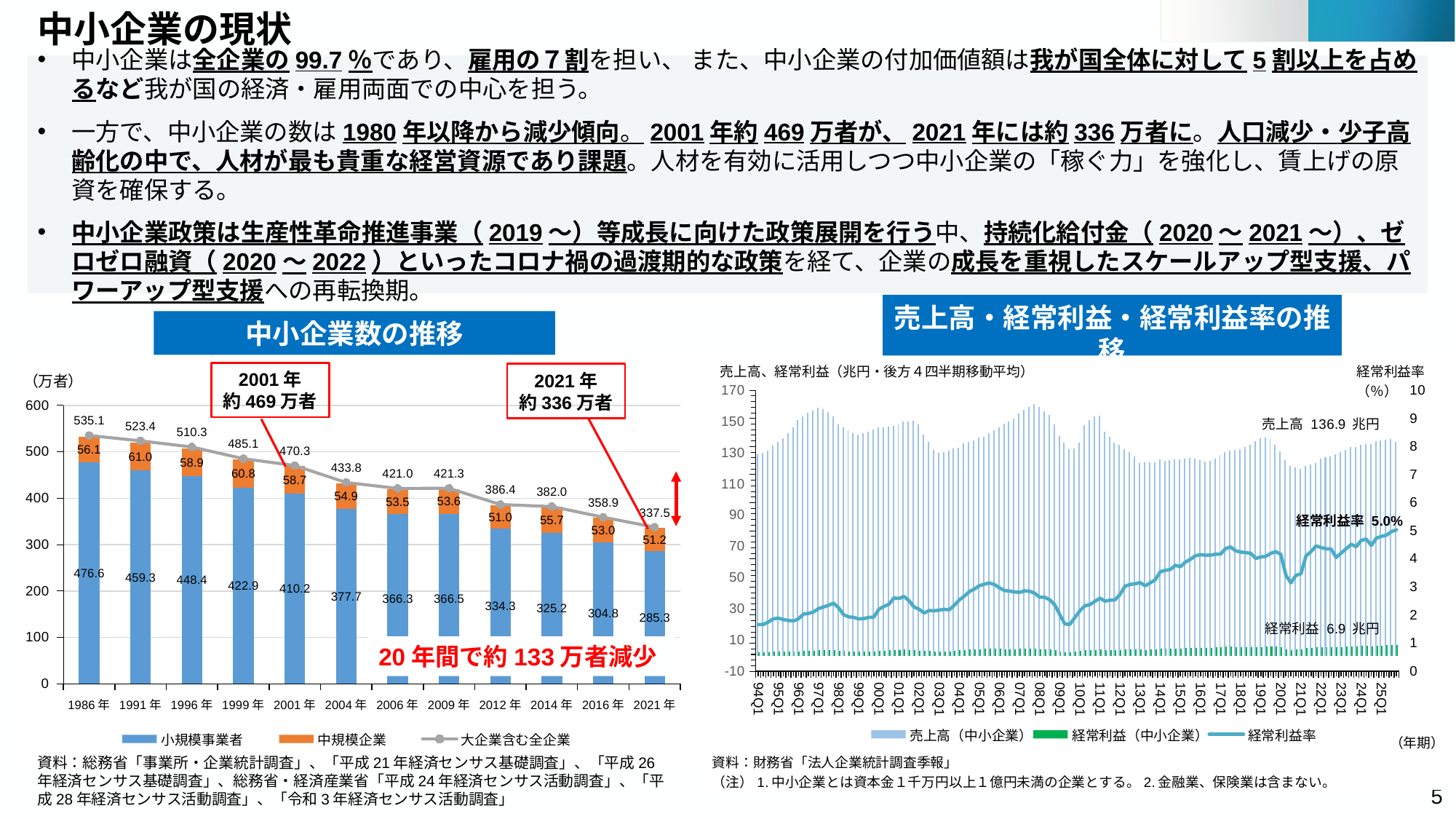

# 中小企業の現状
中小企業は全企業の99.7％であり、雇用の７割を担い、 また、中小企業の付加価値額は我が国全体に対して5割以上を占めるなど我が国の経済・雇用両面での中心を担う。
一方で、中小企業の数は1980年以降から減少傾向。2001年約469万者が、2021年には約336万者に。人口減少・少子高齢化の中で、人材が最も貴重な経営資源であり課題。人材を有効に活用しつつ中小企業の「稼ぐ力」を強化し、賃上げの原資を確保する。
中小企業政策は生産性革命推進事業（2019～）等成長に向けた政策展開を行う中、持続化給付金（2020～2021～）、ゼロゼロ融資（2020～2022）といったコロナ禍の過渡期的な政策を経て、企業の成長を重視したスケールアップ型支援、パワーアップ型支援への再転換期。
中小企業数の推移
売上高・経常利益・経常利益率の推移

### Chart

| Category | 小規模事業者 | 中規模企業 | 大企業含む全企業 |
|---|---|---|---|
| 1986年 | 476.5844 | 56.1284 | 535.1247 |
| 1991年 | 459.3388 | 61.0201 | 523.4109 |
| 1996年 | 448.3576 | 58.9346 | 510.2642 |
| 1999年 | 422.8781 | 60.7983 | 485.1104 |
| 2001年 | 410.2169 | 58.7439 | 470.3039 |
| 2004年 | 377.6863 | 54.8927 | 433.8135 |
| 2006年 | 366.3069 | 53.465 | 421.007 |
| 2009年 | 366.5361 | 53.5903 | 421.319 |
| 2012年 | 334.2814 | 51.012 | 386.353 |
| 2014年 | 325.2254 | 55.6974 | 382.0338 |
| 2016年 | 304.839 | 52.9786 | 358.9333 |
| 2021年 | 285.3356 | 51.1535 | 337.5255 |

### Chart

| Category |  |  |  |
|---|---|---|---|
| 94Q1 | 129.172631 | 2.14929725 | 1.6638952333486186 |
| 94Q2 | 129.99313075 | 2.17114675 | 1.6702011386859377 |
| 94Q3 | 131.59256875 | 2.309012 | 1.7546674724365847 |
| 94Q4 | 134.459544 | 2.51516225 | 1.870571753538001 |
| 95Q1 | 137.0728255 | 2.594713 | 1.892944856528109 |
| 95Q2 | 139.241134 | 2.564963 | 1.842101487050515 |
| 95Q3 | 142.79738 | 2.583044 | 1.8088875300093041 |
| 95Q4 | 146.46008475 | 2.62585575 | 1.7928814901904528 |
| 96Q1 | 150.893768 | 2.8242905 | 1.8717078494587 |
| 96Q2 | 153.40264675 | 3.12877425 | 2.039582964366291 |
| 96Q3 | 155.4159195 | 3.20085725 | 2.059542716278817 |
| 96Q4 | 157.1119115 | 3.32023425 | 2.113292504877964 |
| 97Q1 | 158.734633 | 3.54906725 | 2.2358493436022875 |
| 97Q2 | 158.08737925 | 3.621591 | 2.290879270174251 |
| 97Q3 | 155.92886425 | 3.66774 | 2.3521879785640776 |
| 97Q4 | 153.054726 | 3.71280975 | 2.4258053619330906 |
2001年
約469万者
2021年
約336万者
20年間で約133万者減少
資料：総務省「事業所・企業統計調査」、「平成21年経済センサス基礎調査」、「平成26年経済センサス基礎調査」、総務省・経済産業省「平成24年経済センサス活動調査」、「平成28年経済センサス活動調査」、「令和3年経済センサス活動調査」
5